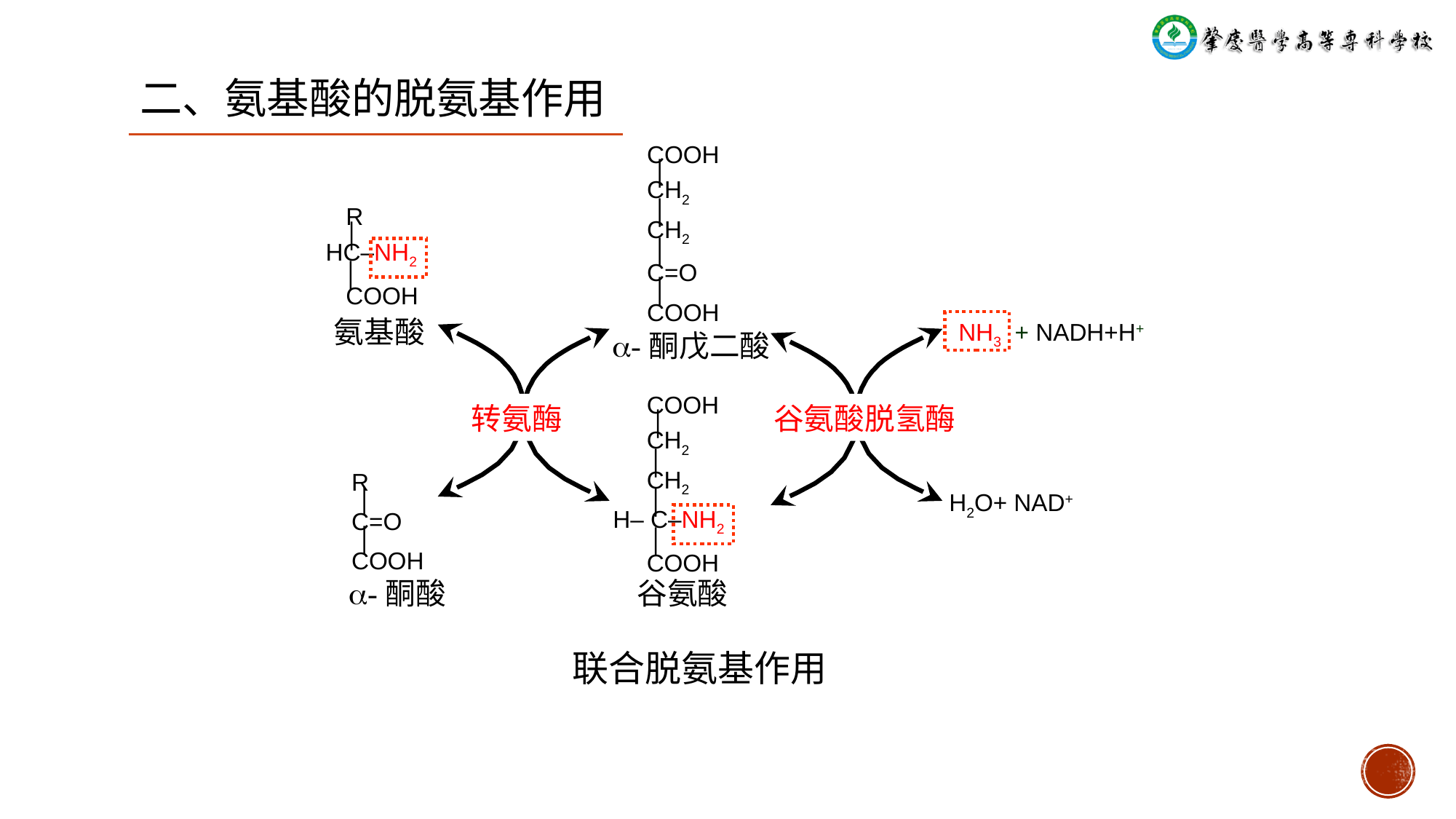

二、氨基酸的脱氨基作用
COOH
 ׀
CH2
 ׀
CH2
 ׀
C=O
 ׀
COOH
   R
   ׀
HC‒NH2
   ׀
   COOH

氨基酸
NH3  + NADH+H+

α-酮戊二酸

     COOH
      ׀
     CH2
      ׀
     CH2
      ׀
H‒ C‒NH2
      ׀
     COOH
转氨酶
谷氨酸脱氢酶
R
 ׀
C=O
 ׀
COOH
H2O+ NAD+

α-酮酸
谷氨酸
联合脱氨基作用